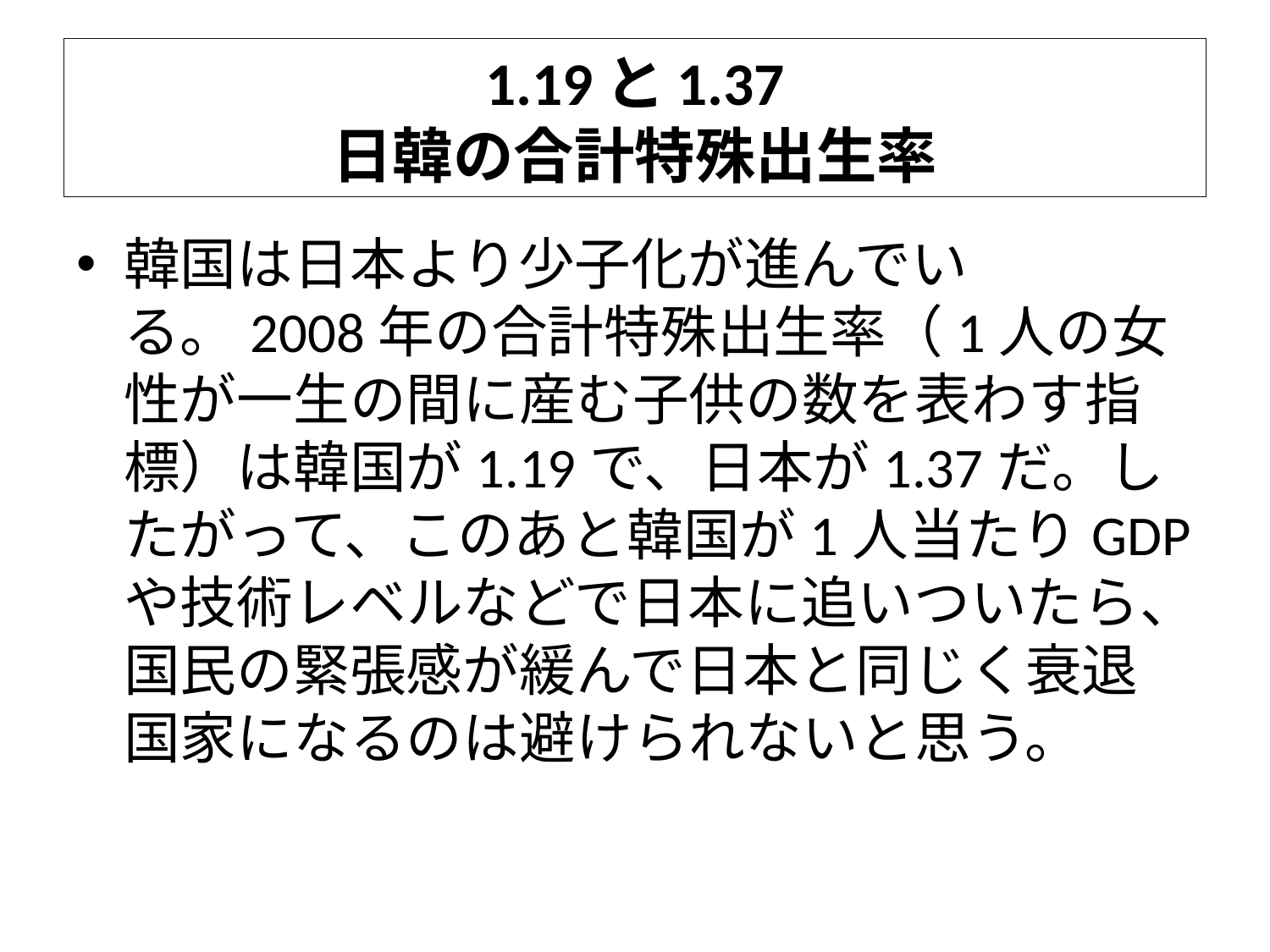

# 1.19と1.37 日韓の合計特殊出生率
韓国は日本より少子化が進んでいる。2008年の合計特殊出生率（1人の女性が一生の間に産む子供の数を表わす指標）は韓国が1.19で、日本が1.37だ。したがって、このあと韓国が1人当たりGDPや技術レベルなどで日本に追いついたら、国民の緊張感が緩んで日本と同じく衰退国家になるのは避けられないと思う。